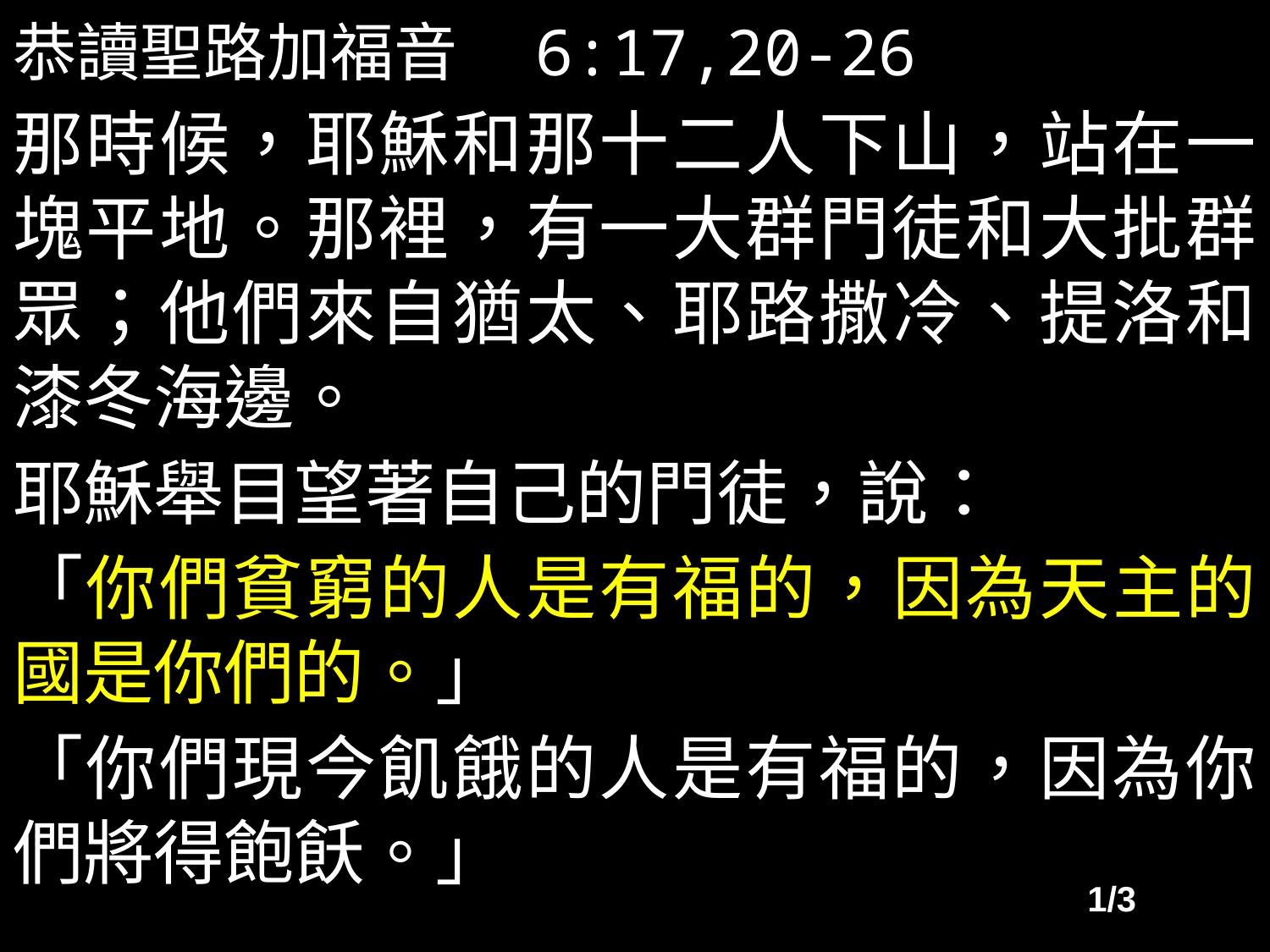

恭讀聖路加福音　6:17,20-26
那時候，耶穌和那十二人下山，站在一塊平地。那裡，有一大群門徒和大批群眾；他們來自猶太、耶路撒冷、提洛和漆冬海邊。
耶穌舉目望著自己的門徒，說：
「你們貧窮的人是有福的，因為天主的國是你們的。」
「你們現今飢餓的人是有福的，因為你們將得飽飫。」

1/3